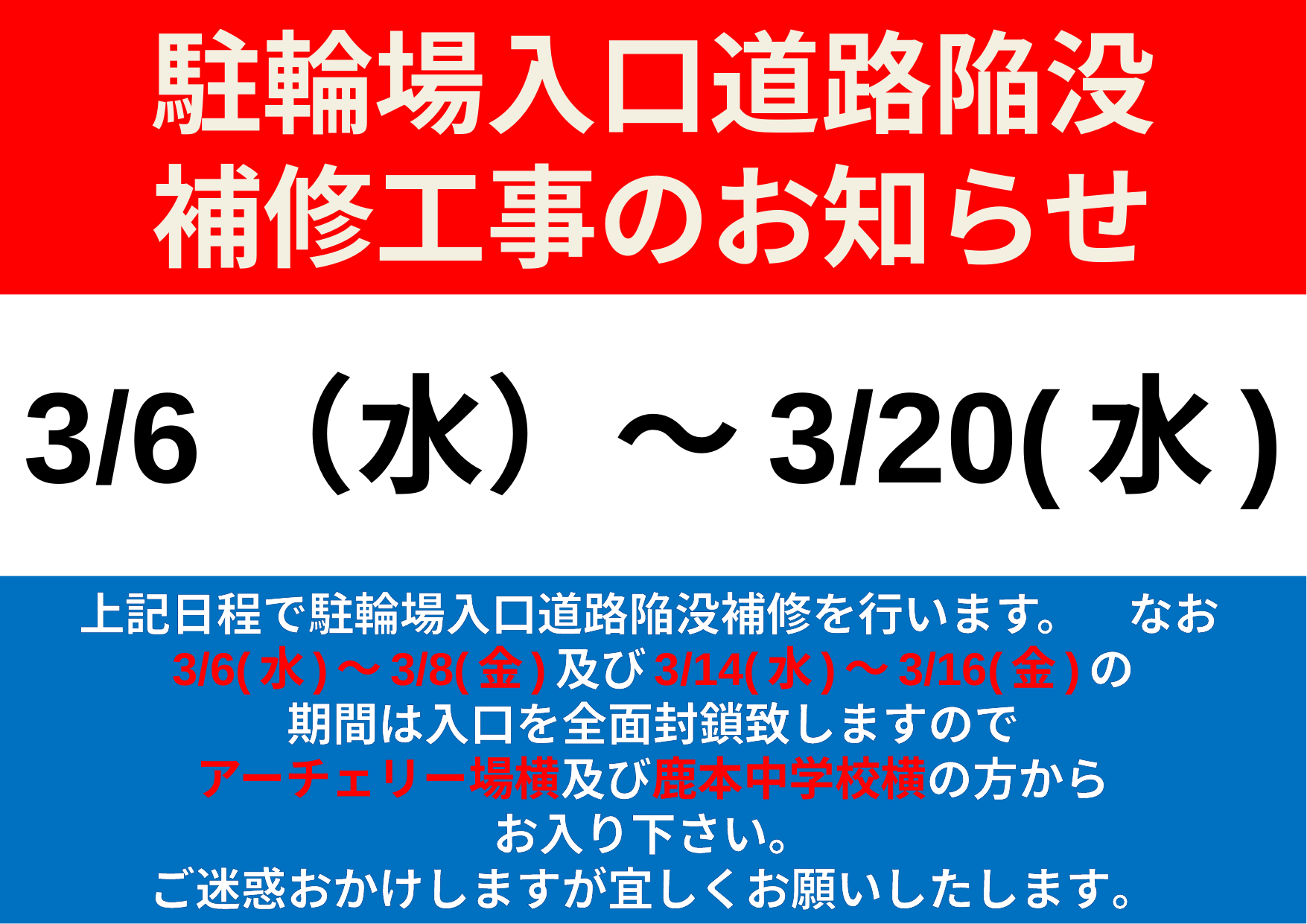

# 駐輪場入口道路陥没 補修工事のお知らせ
3/6（水）～3/20(水)
上記日程で駐輪場入口道路陥没補修を行います。　なお3/6(水)～3/8(金)及び3/14(水)～3/16(金)の
期間は入口を全面封鎖致しますので
アーチェリー場横及び鹿本中学校横の方から
お入り下さい。
ご迷惑おかけしますが宜しくお願いしたします。